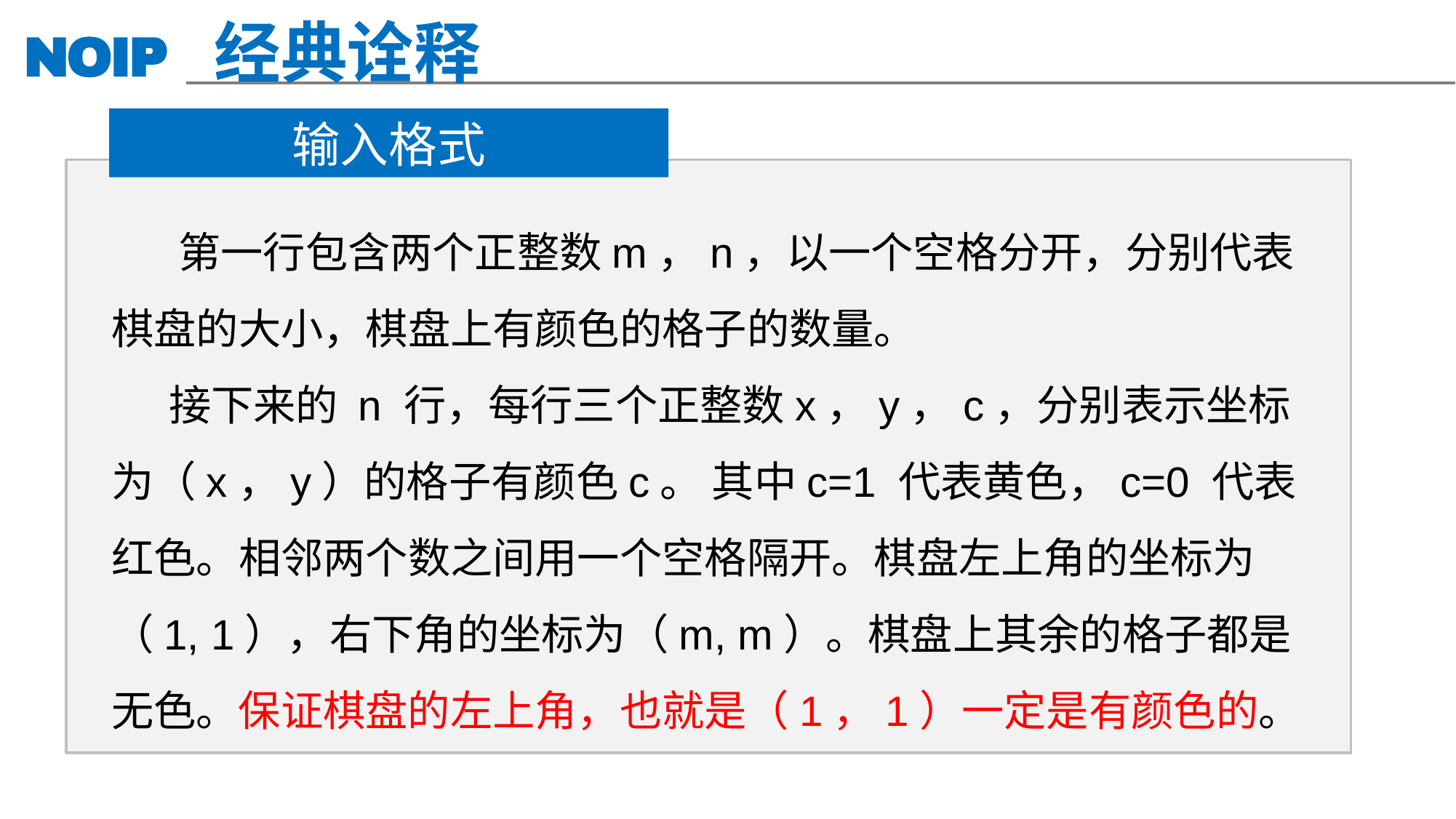

经典诠释
输入格式

      第一行包含两个正整数m，n，以一个空格分开，分别代表棋盘的大小，棋盘上有颜色的格子的数量。
     接下来的 n 行，每行三个正整数x，y，c，分别表示坐标为（x，y）的格子有颜色c。 其中c=1 代表黄色，c=0 代表红色。相邻两个数之间用一个空格隔开。棋盘左上角的坐标为（1, 1），右下角的坐标为（m, m）。棋盘上其余的格子都是无色。保证棋盘的左上角，也就是（1，1）一定是有颜色的。